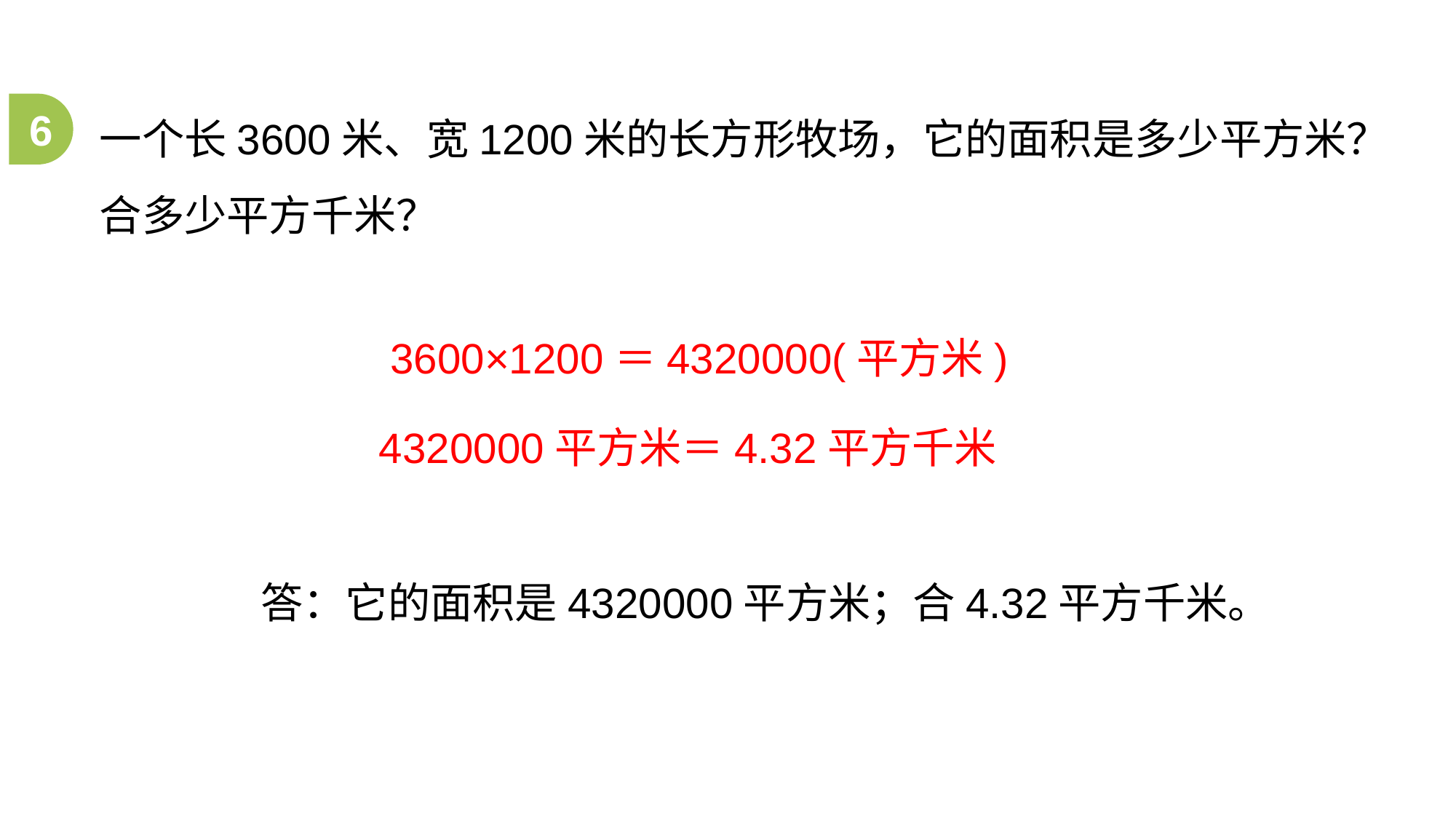

一个长3600米、宽1200米的长方形牧场，它的面积是多少平方米？合多少平方千米？
6
3600×1200＝4320000(平方米)
4320000平方米＝4.32平方千米
答：它的面积是4320000平方米；合4.32平方千米。